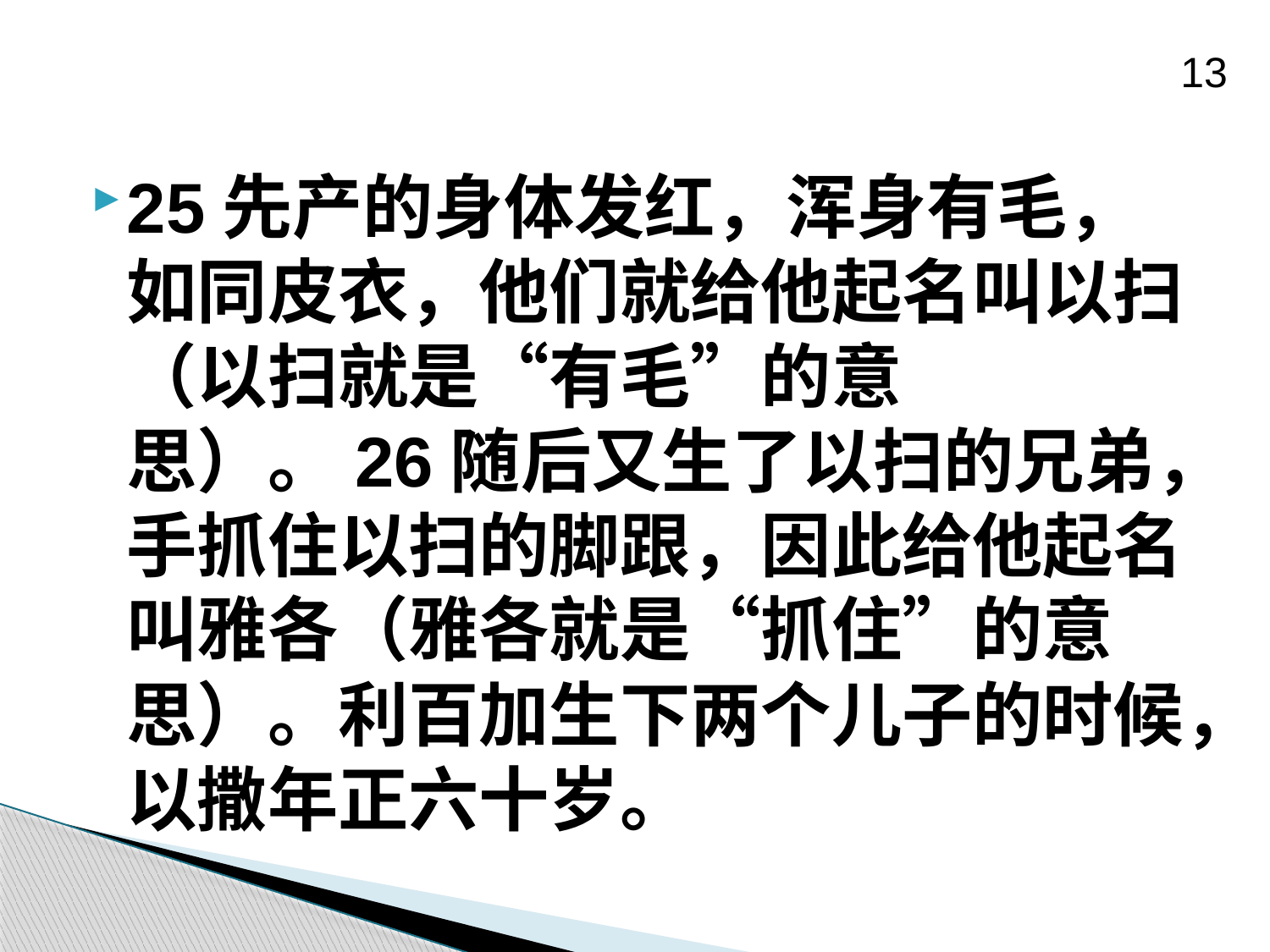

13
#
25先产的身体发红，浑身有毛，如同皮衣，他们就给他起名叫以扫（以扫就是“有毛”的意思）。26随后又生了以扫的兄弟，手抓住以扫的脚跟，因此给他起名叫雅各（雅各就是“抓住”的意思）。利百加生下两个儿子的时候，以撒年正六十岁。